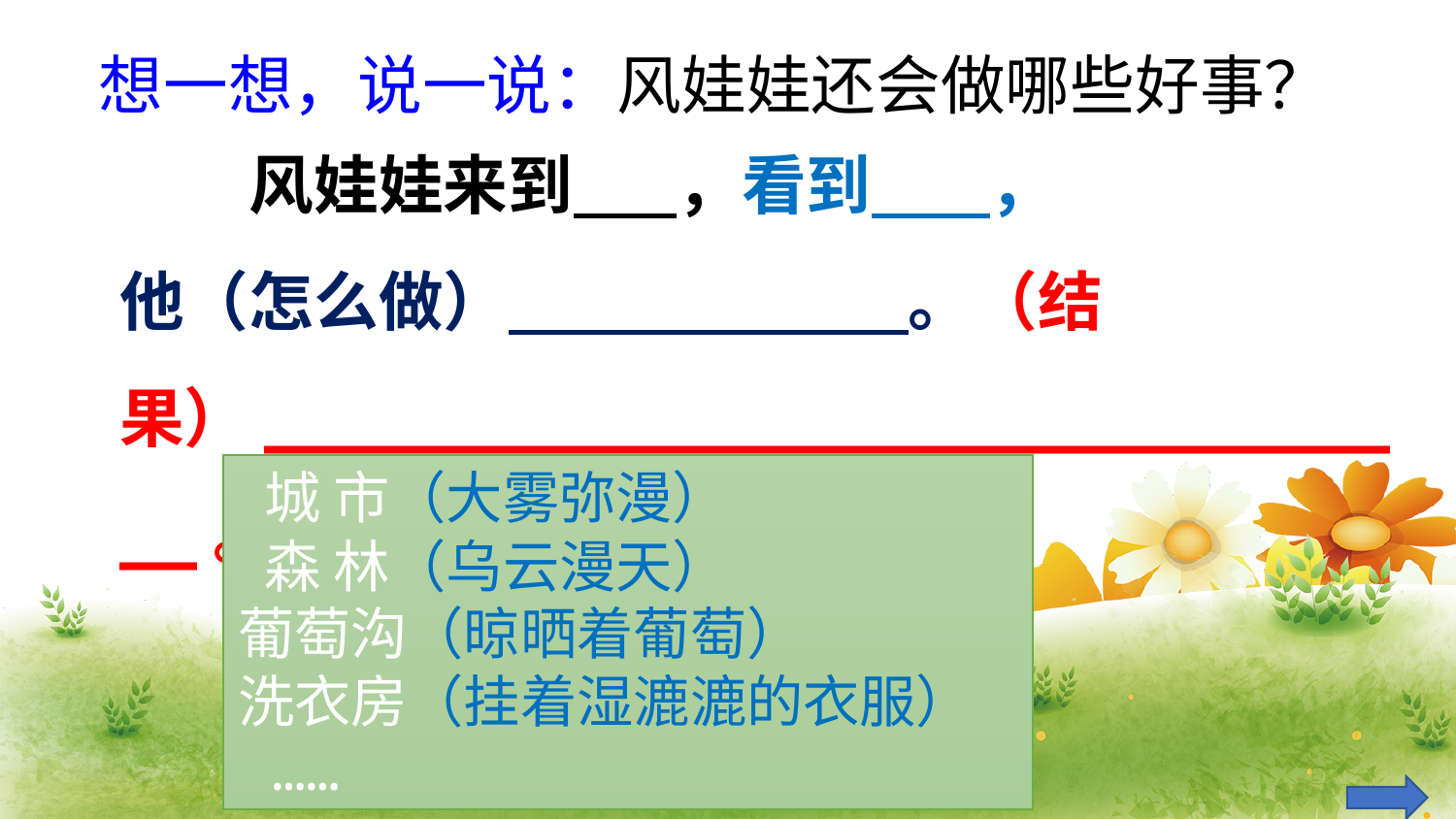

想一想，说一说：风娃娃还会做哪些好事？
　　风娃娃来到       ，看到        ，
他（怎么做）                           。（结果）_______________________________。
 城 市（大雾弥漫）
 森 林（乌云漫天）
葡萄沟（晾晒着葡萄）
洗衣房（挂着湿漉漉的衣服）
 ……